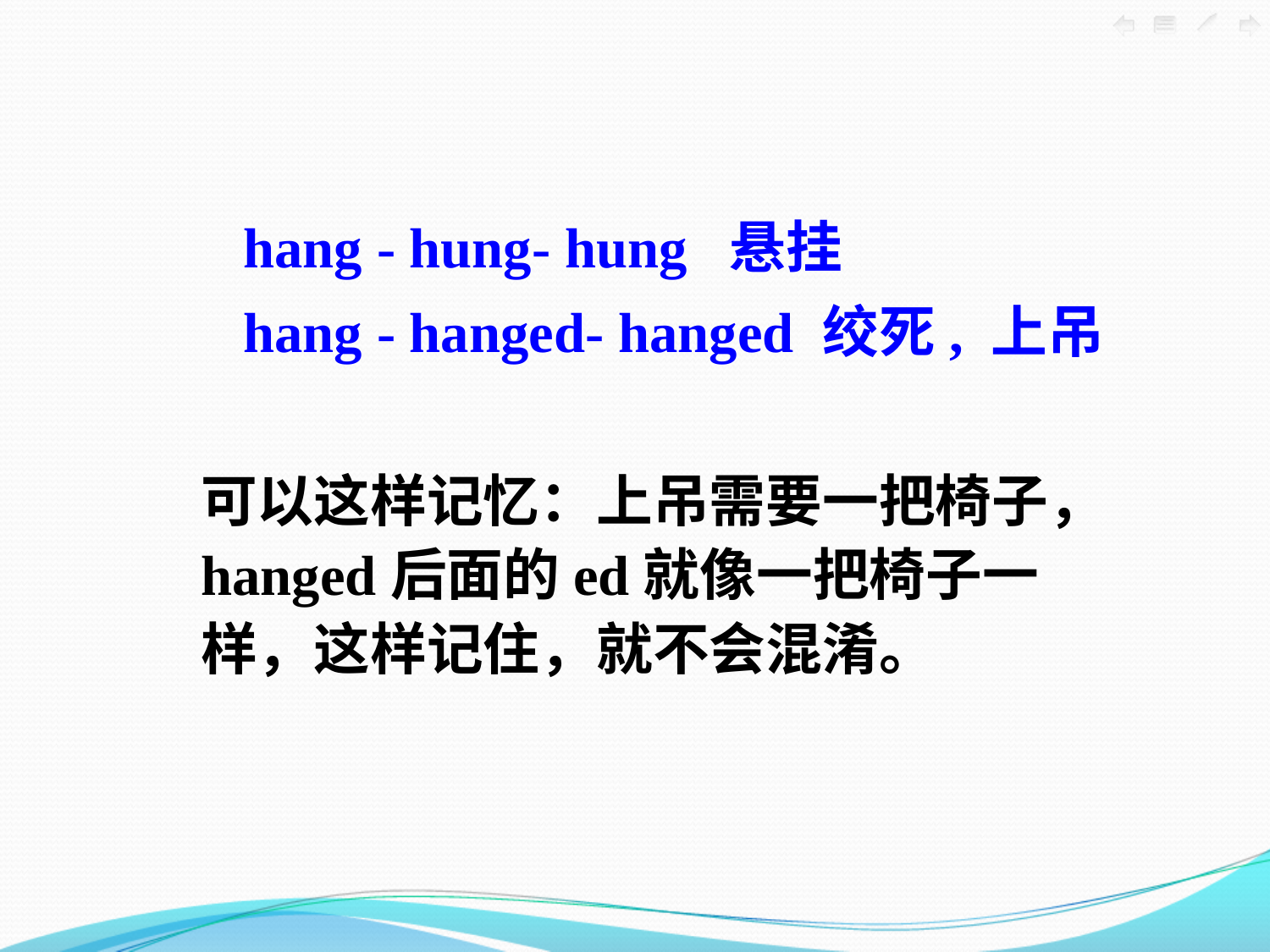

hang - hung- hung  悬挂
   hang - hanged- hanged 绞死, 上吊

可以这样记忆：上吊需要一把椅子，hanged后面的ed就像一把椅子一样，这样记住，就不会混淆。